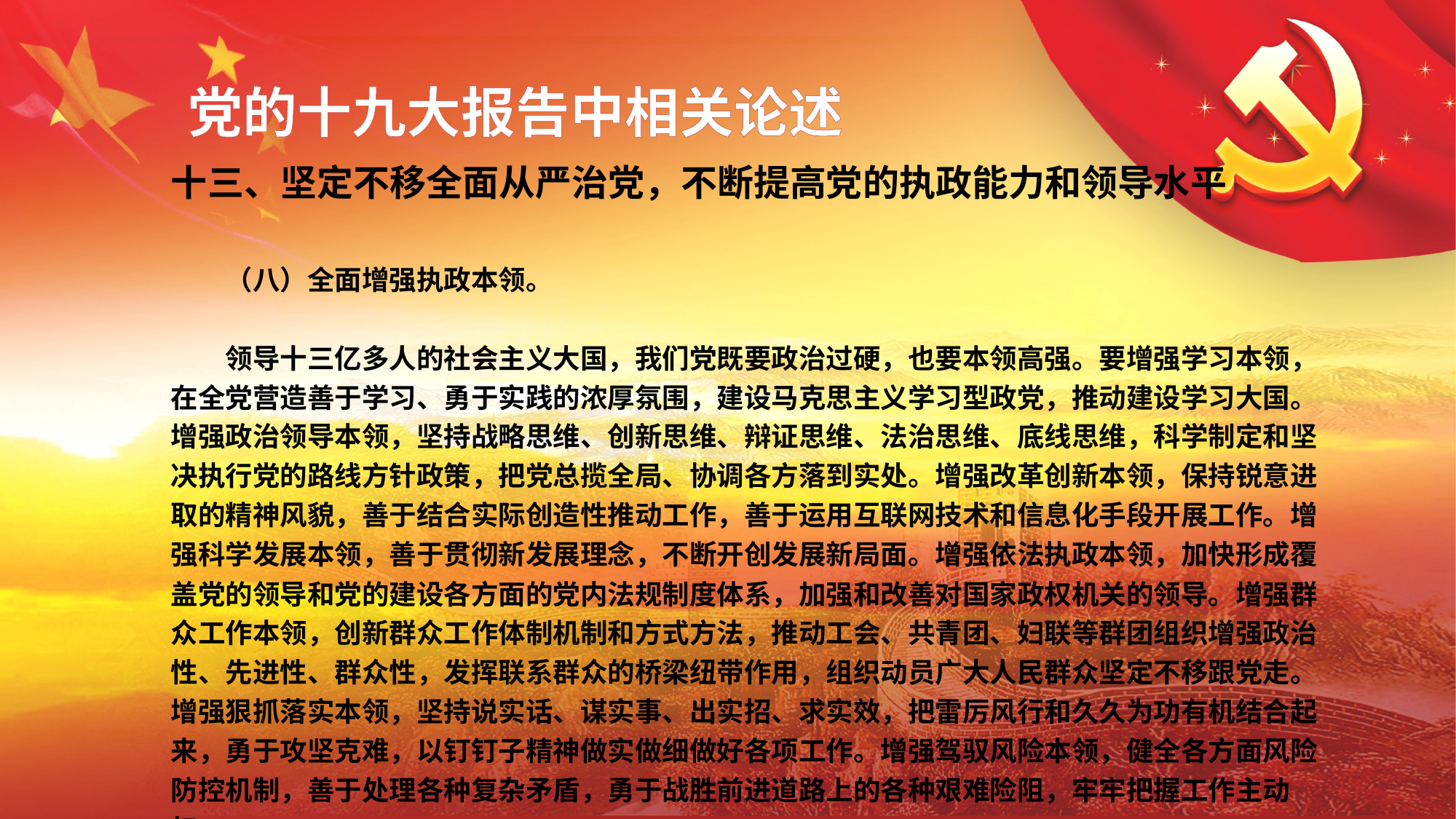

党的十九大报告中相关论述
十三、坚定不移全面从严治党，不断提高党的执政能力和领导水平

（八）全面增强执政本领。

领导十三亿多人的社会主义大国，我们党既要政治过硬，也要本领高强。要增强学习本领，在全党营造善于学习、勇于实践的浓厚氛围，建设马克思主义学习型政党，推动建设学习大国。增强政治领导本领，坚持战略思维、创新思维、辩证思维、法治思维、底线思维，科学制定和坚决执行党的路线方针政策，把党总揽全局、协调各方落到实处。增强改革创新本领，保持锐意进取的精神风貌，善于结合实际创造性推动工作，善于运用互联网技术和信息化手段开展工作。增强科学发展本领，善于贯彻新发展理念，不断开创发展新局面。增强依法执政本领，加快形成覆盖党的领导和党的建设各方面的党内法规制度体系，加强和改善对国家政权机关的领导。增强群众工作本领，创新群众工作体制机制和方式方法，推动工会、共青团、妇联等群团组织增强政治性、先进性、群众性，发挥联系群众的桥梁纽带作用，组织动员广大人民群众坚定不移跟党走。增强狠抓落实本领，坚持说实话、谋实事、出实招、求实效，把雷厉风行和久久为功有机结合起来，勇于攻坚克难，以钉钉子精神做实做细做好各项工作。增强驾驭风险本领，健全各方面风险防控机制，善于处理各种复杂矛盾，勇于战胜前进道路上的各种艰难险阻，牢牢把握工作主动权。